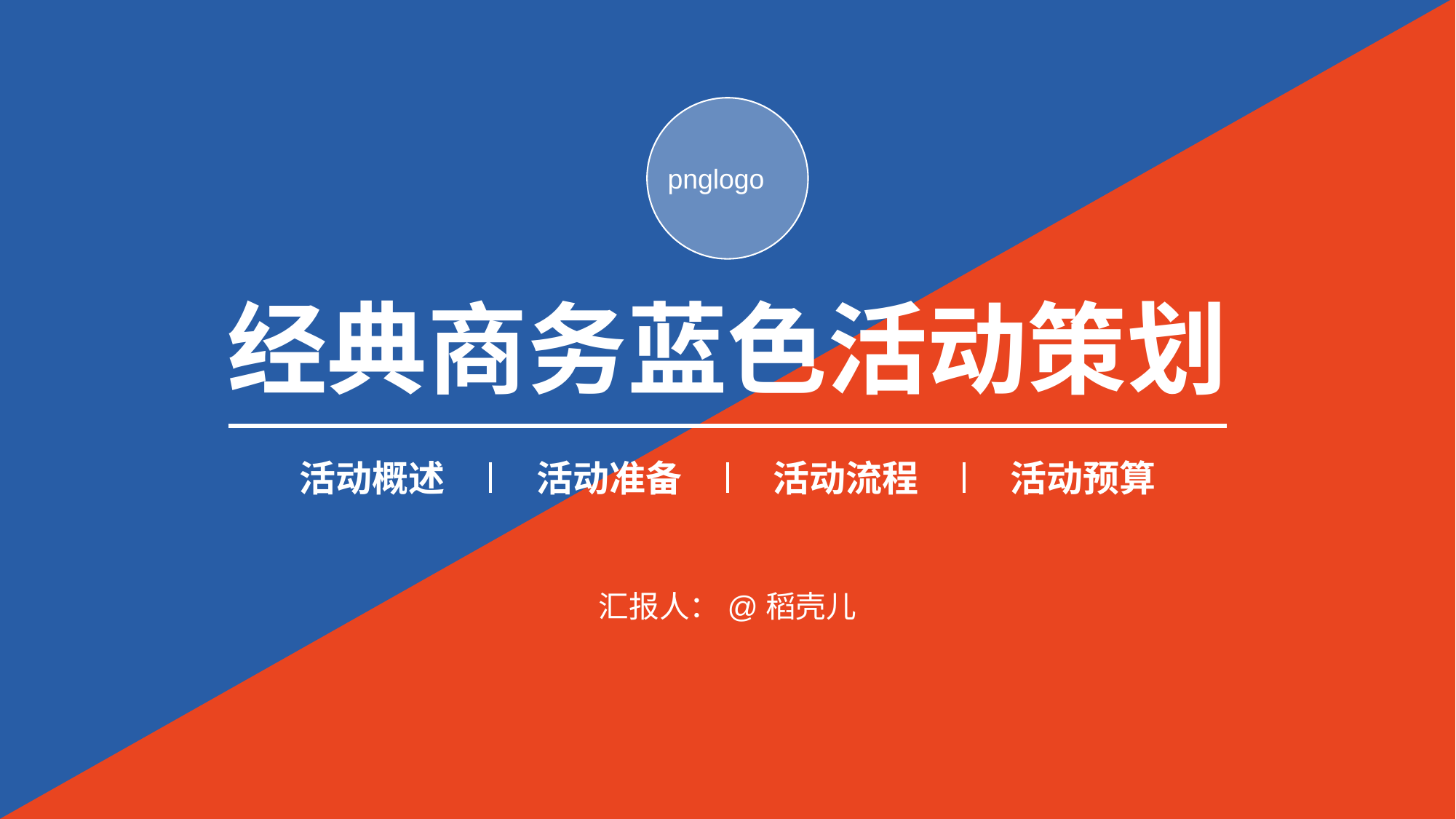

pnglogo
经典商务蓝色活动策划
活动概述
活动准备
活动流程
活动预算
汇报人：@稻壳儿